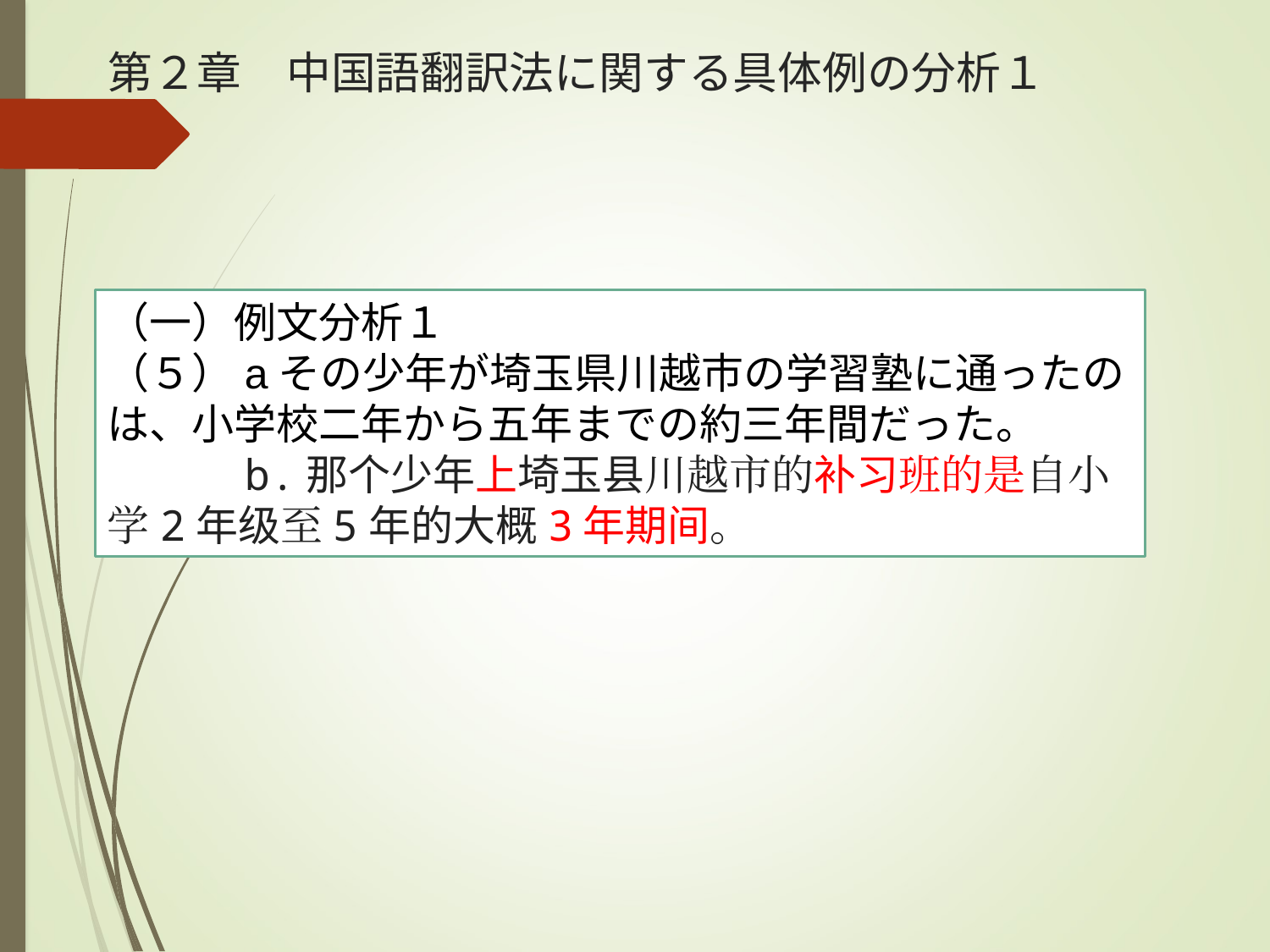

# 第２章　中国語翻訳法に関する具体例の分析１
（一）例文分析１
（５）aその少年が埼玉県川越市の学習塾に通ったのは、小学校二年から五年までの約三年間だった。
　　　b.那个少年上埼玉县川越市的补习班的是自小学2年级至5年的大概3年期间。